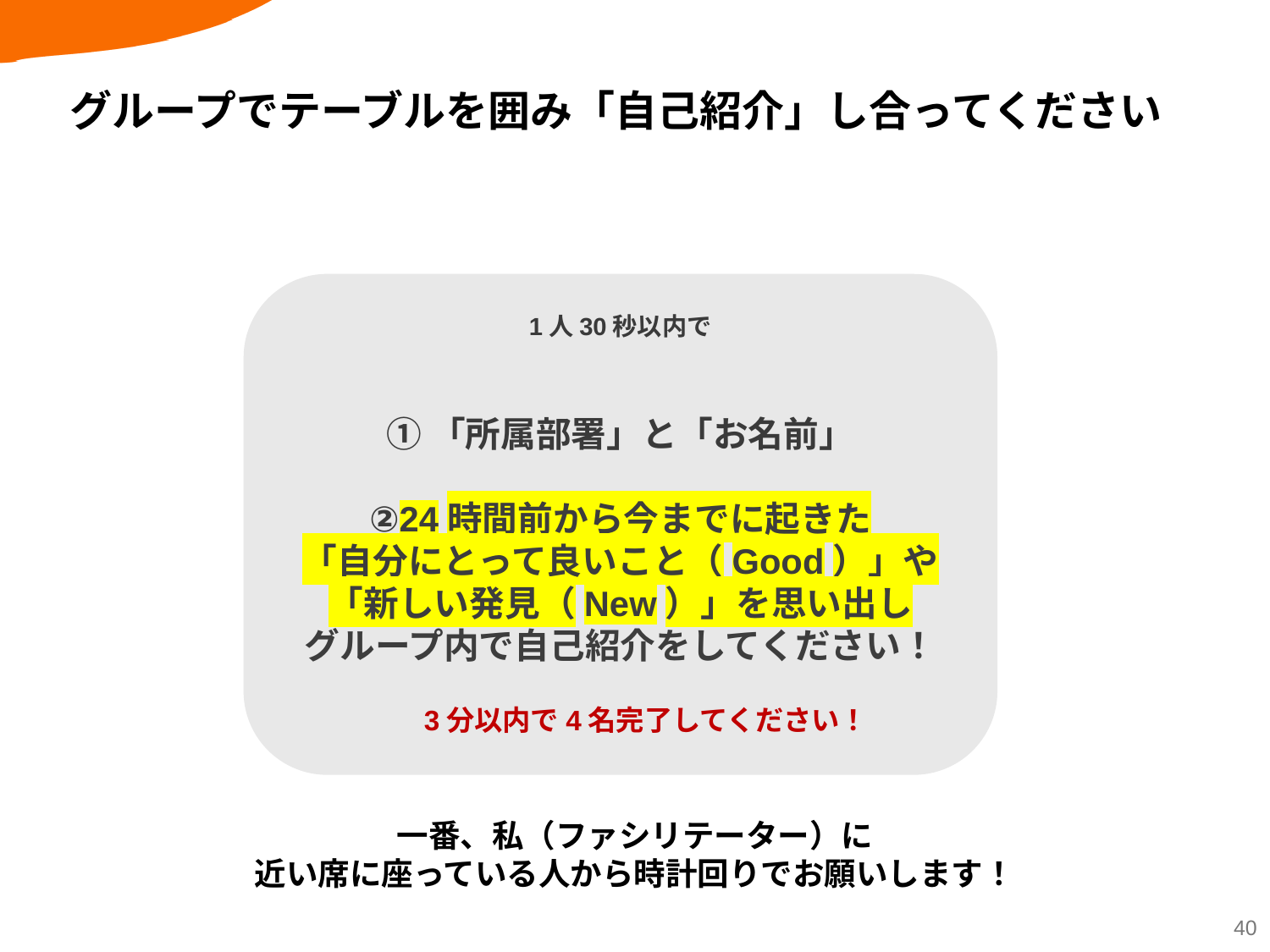

# グループでテーブルを囲み「自己紹介」し合ってください
1人30秒以内で

①「所属部署」と「お名前」

②24時間前から今までに起きた
「自分にとって良いこと（Good）」や
「新しい発見（New）」を思い出し
グループ内で自己紹介をしてください！

3分以内で4名完了してください！
一番、私（ファシリテーター）に
近い席に座っている人から時計回りでお願いします！
40